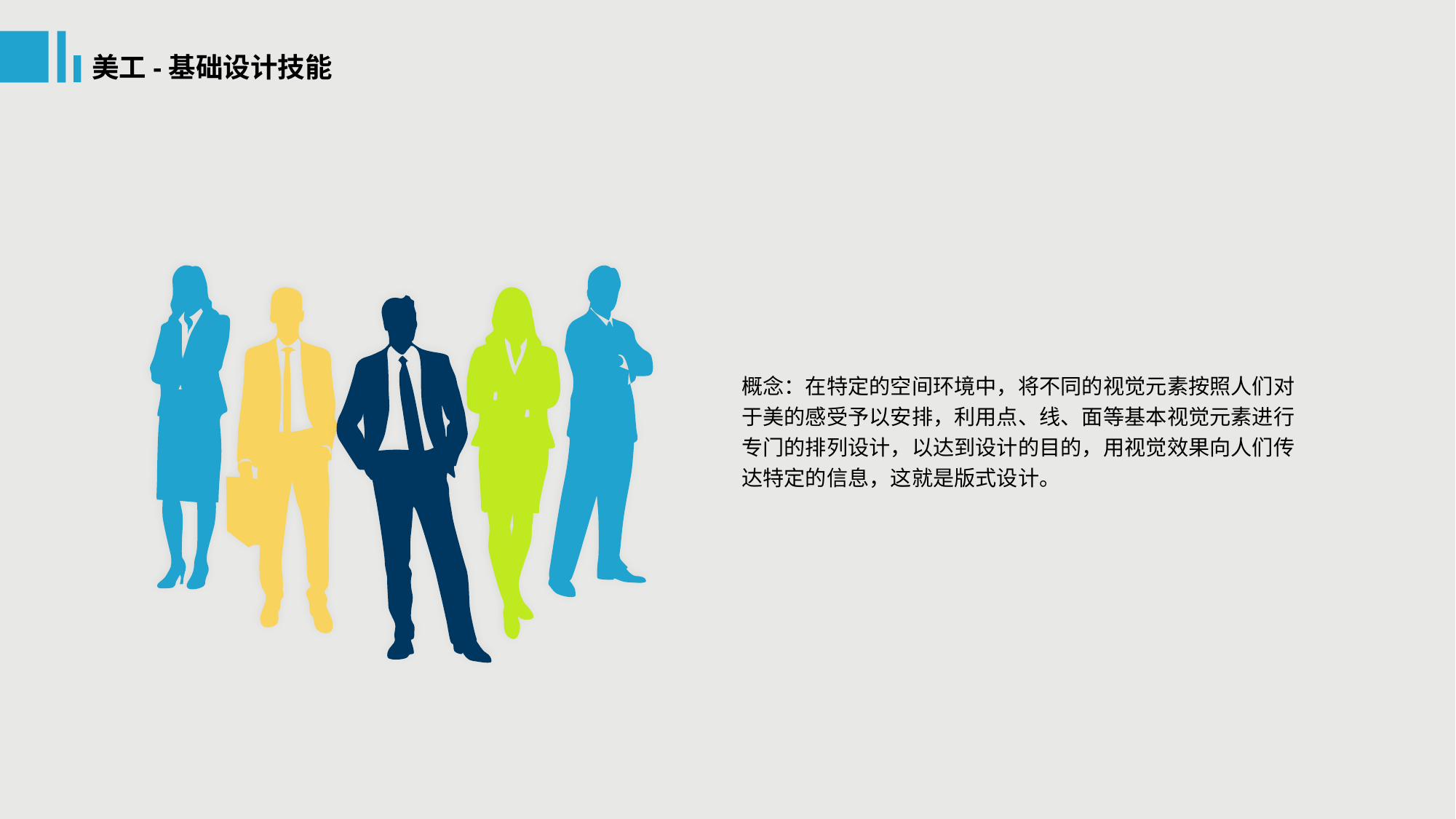

美工-基础设计技能

概念：在特定的空间环境中，将不同的视觉元素按照人们对于美的感受予以安排，利用点、线、面等基本视觉元素进行专门的排列设计，以达到设计的目的，用视觉效果向人们传达特定的信息，这就是版式设计。